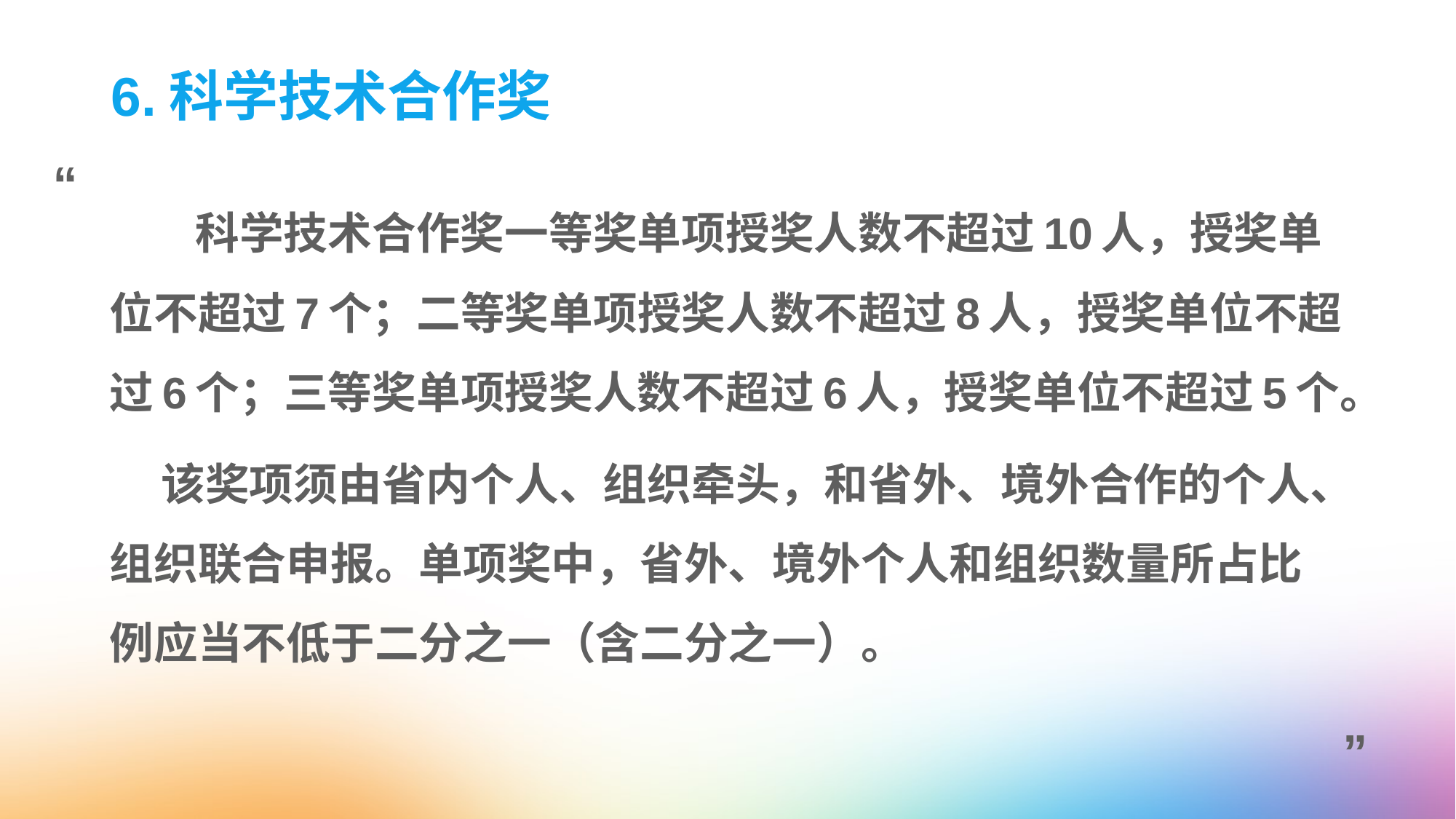

# 6.科学技术合作奖
“
          科学技术合作奖一等奖单项授奖人数不超过10人，授奖单位不超过7个；二等奖单项授奖人数不超过8人，授奖单位不超过6个；三等奖单项授奖人数不超过6人，授奖单位不超过5个。
       该奖项须由省内个人、组织牵头，和省外、境外合作的个人、组织联合申报。单项奖中，省外、境外个人和组织数量所占比例应当不低于二分之一（含二分之一）。
”